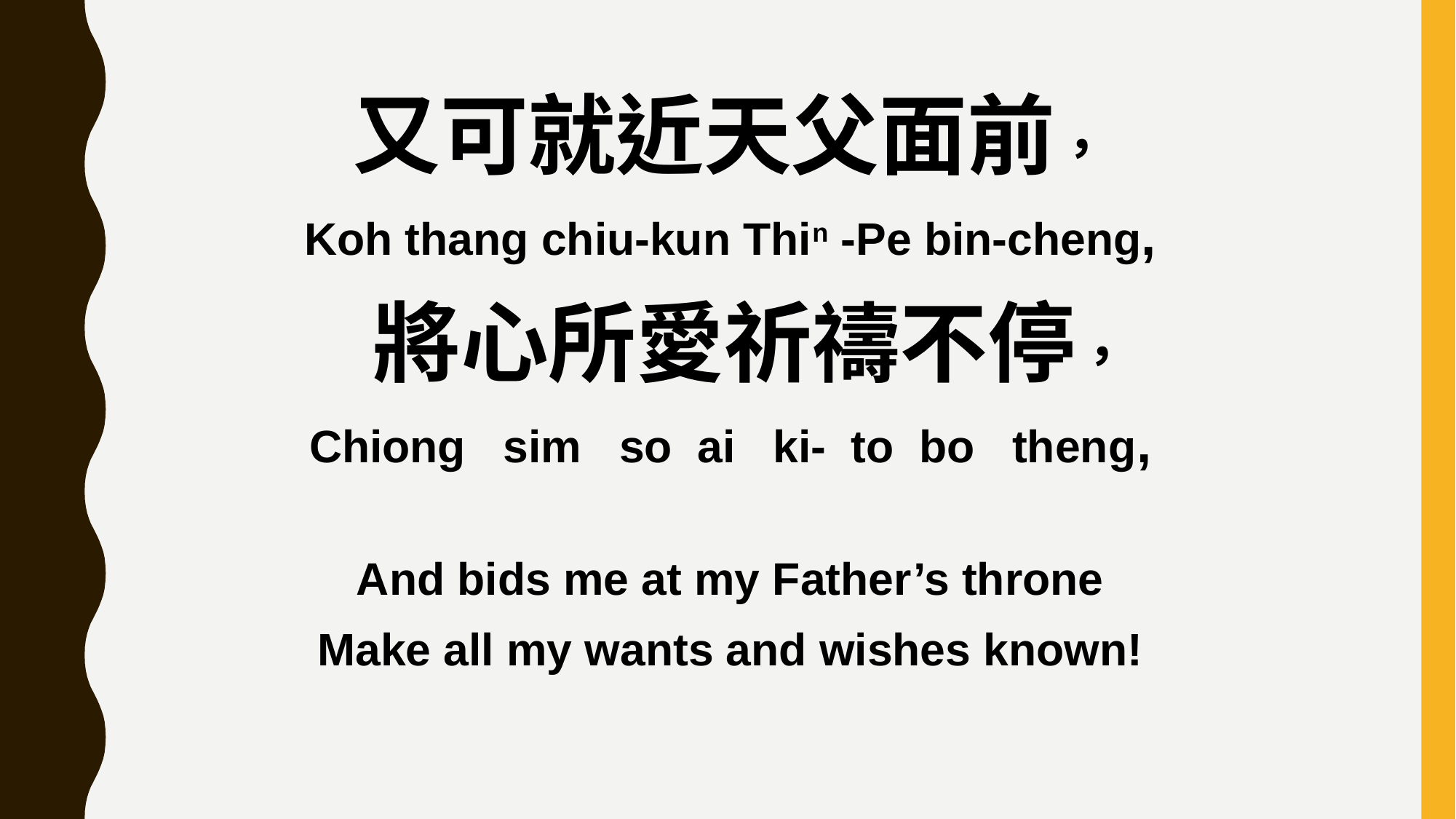

又可就近天父面前，
Koh thang chiu-kun Thin -Pe bin-cheng,
 將心所愛祈禱不停，
Chiong   sim   so  ai   ki-  to  bo   theng,

And bids me at my Father’s throne
Make all my wants and wishes known!